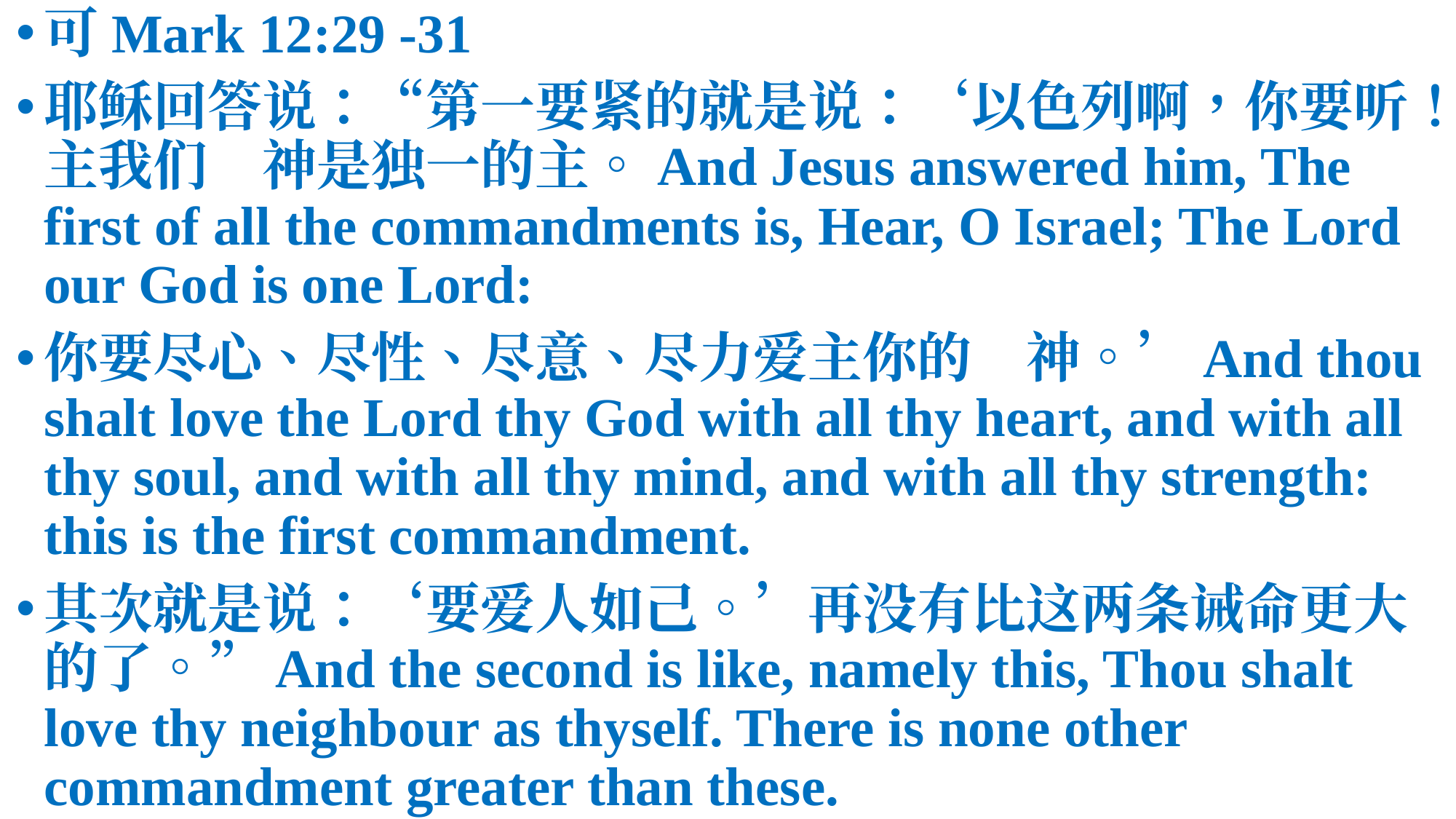

可Mark 12:29 -31
耶稣回答说：“第一要紧的就是说：‘以色列啊，你要听！主我们　神是独一的主。And Jesus answered him, The first of all the commandments is, Hear, O Israel; The Lord our God is one Lord:
你要尽心、尽性、尽意、尽力爱主你的　神。’And thou shalt love the Lord thy God with all thy heart, and with all thy soul, and with all thy mind, and with all thy strength: this is the first commandment.
其次就是说：‘要爱人如己。’再没有比这两条诫命更大的了。”And the second is like, namely this, Thou shalt love thy neighbour as thyself. There is none other commandment greater than these.